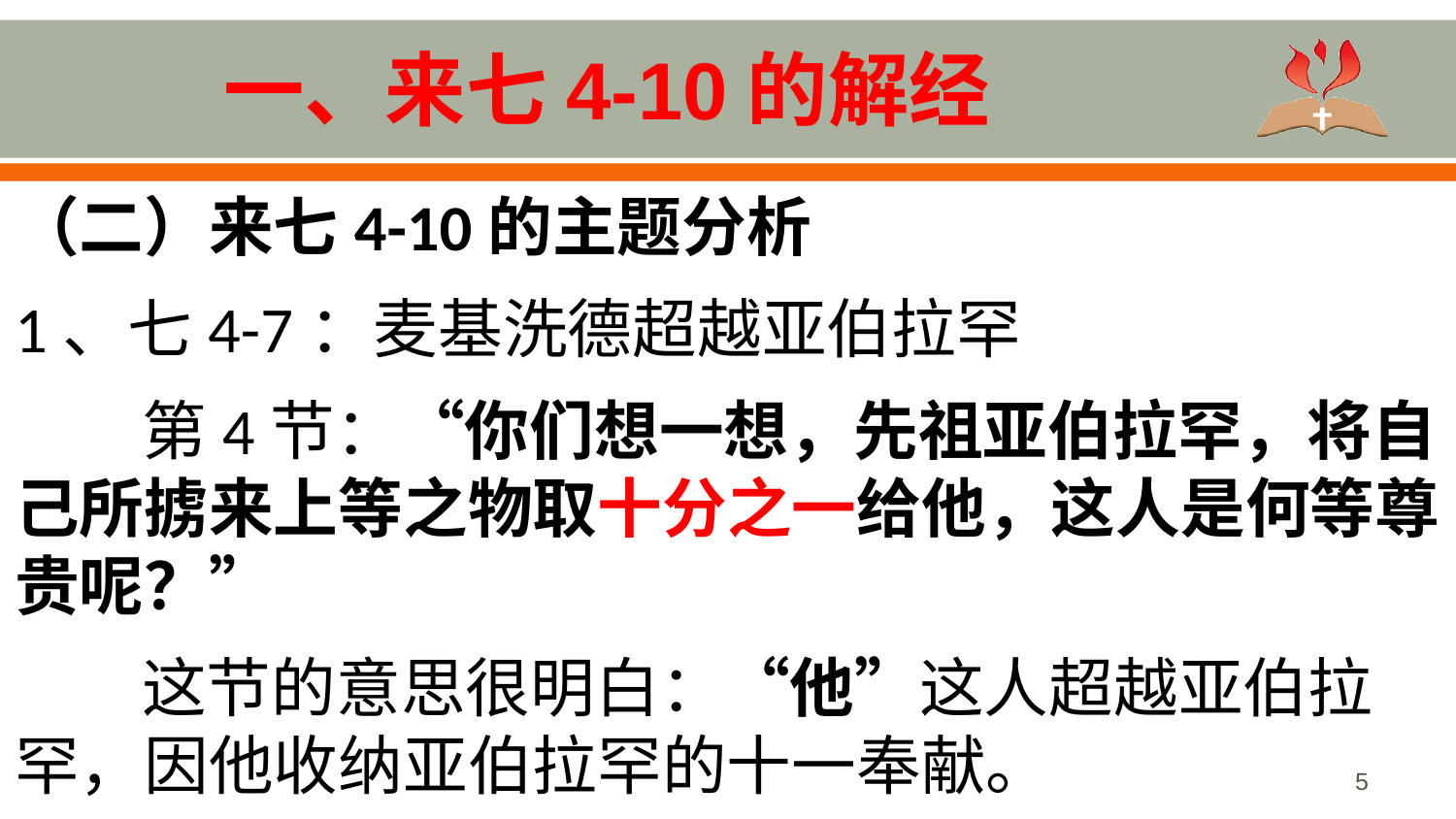

# 一、来七4-10的解经
（二）来七4-10的主题分析
1、七4-7：麦基洗德超越亚伯拉罕
第4节：“你们想一想，先祖亚伯拉罕，将自己所掳来上等之物取十分之一给他，这人是何等尊贵呢？”
这节的意思很明白：“他”这人超越亚伯拉罕，因他收纳亚伯拉罕的十一奉献。

5